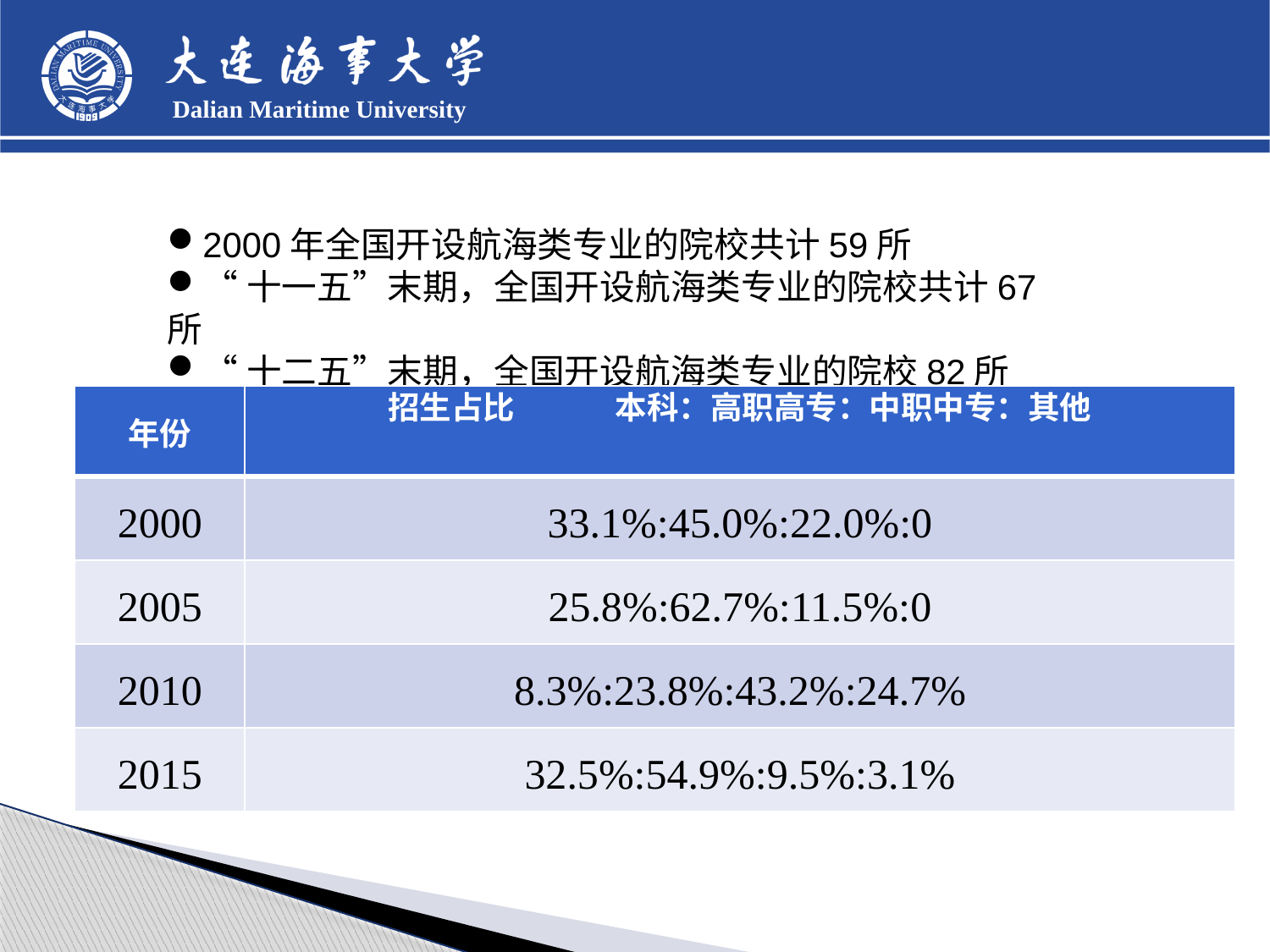

2000年全国开设航海类专业的院校共计59所
“十一五”末期，全国开设航海类专业的院校共计67所
“十二五”末期，全国开设航海类专业的院校82所

| 年份 | 招生占比 本科：高职高专：中职中专：其他 |
| --- | --- |
| 2000 | 33.1%:45.0%:22.0%:0 |
| 2005 | 25.8%:62.7%:11.5%:0 |
| 2010 | 8.3%:23.8%:43.2%:24.7% |
| 2015 | 32.5%:54.9%:9.5%:3.1% |